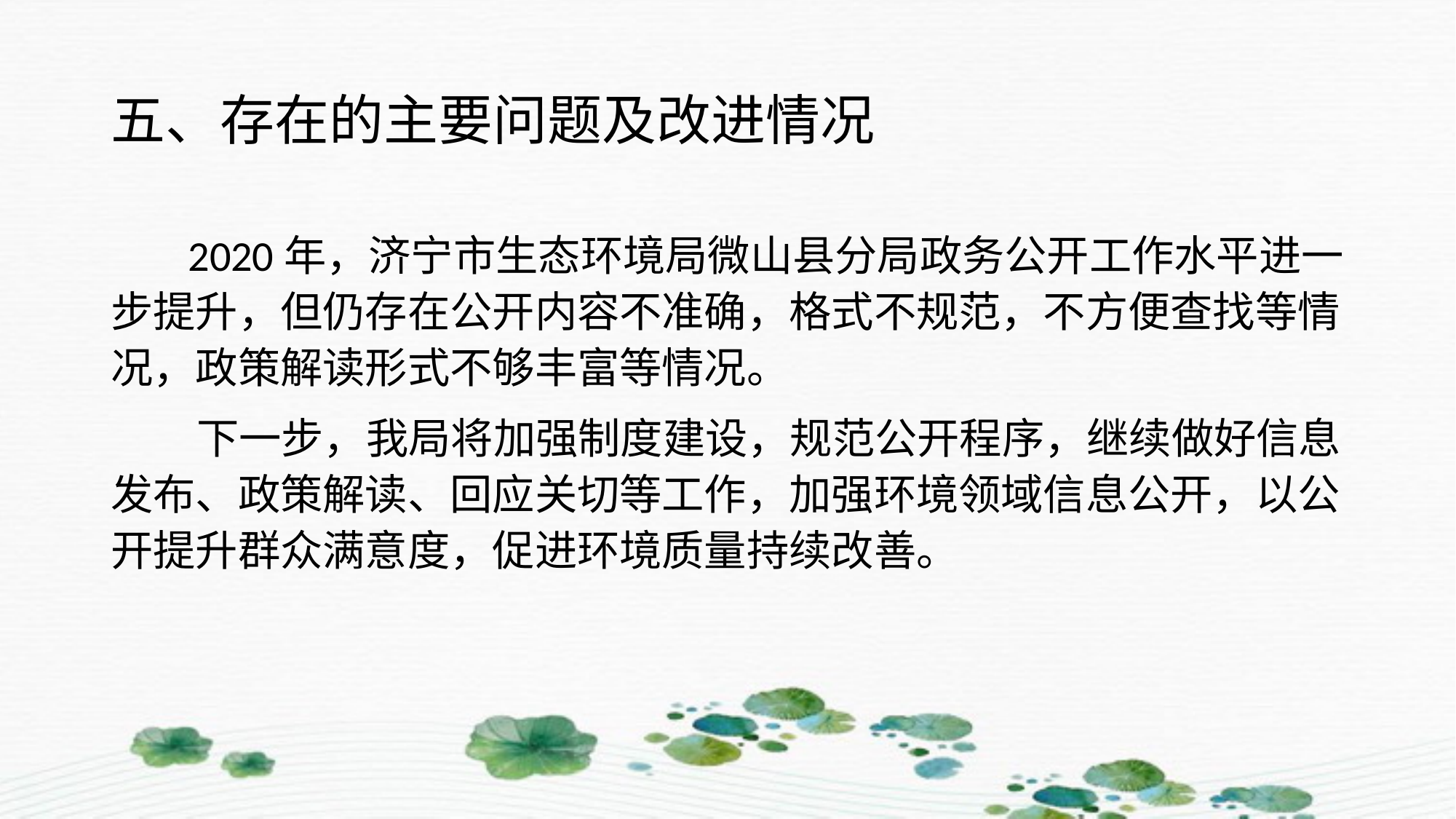

# 五、存在的主要问题及改进情况
        2020年，济宁市生态环境局微山县分局政务公开工作水平进一步提升，但仍存在公开内容不准确，格式不规范，不方便查找等情况，政策解读形式不够丰富等情况。
        下一步，我局将加强制度建设，规范公开程序，继续做好信息发布、政策解读、回应关切等工作，加强环境领域信息公开，以公开提升群众满意度，促进环境质量持续改善。